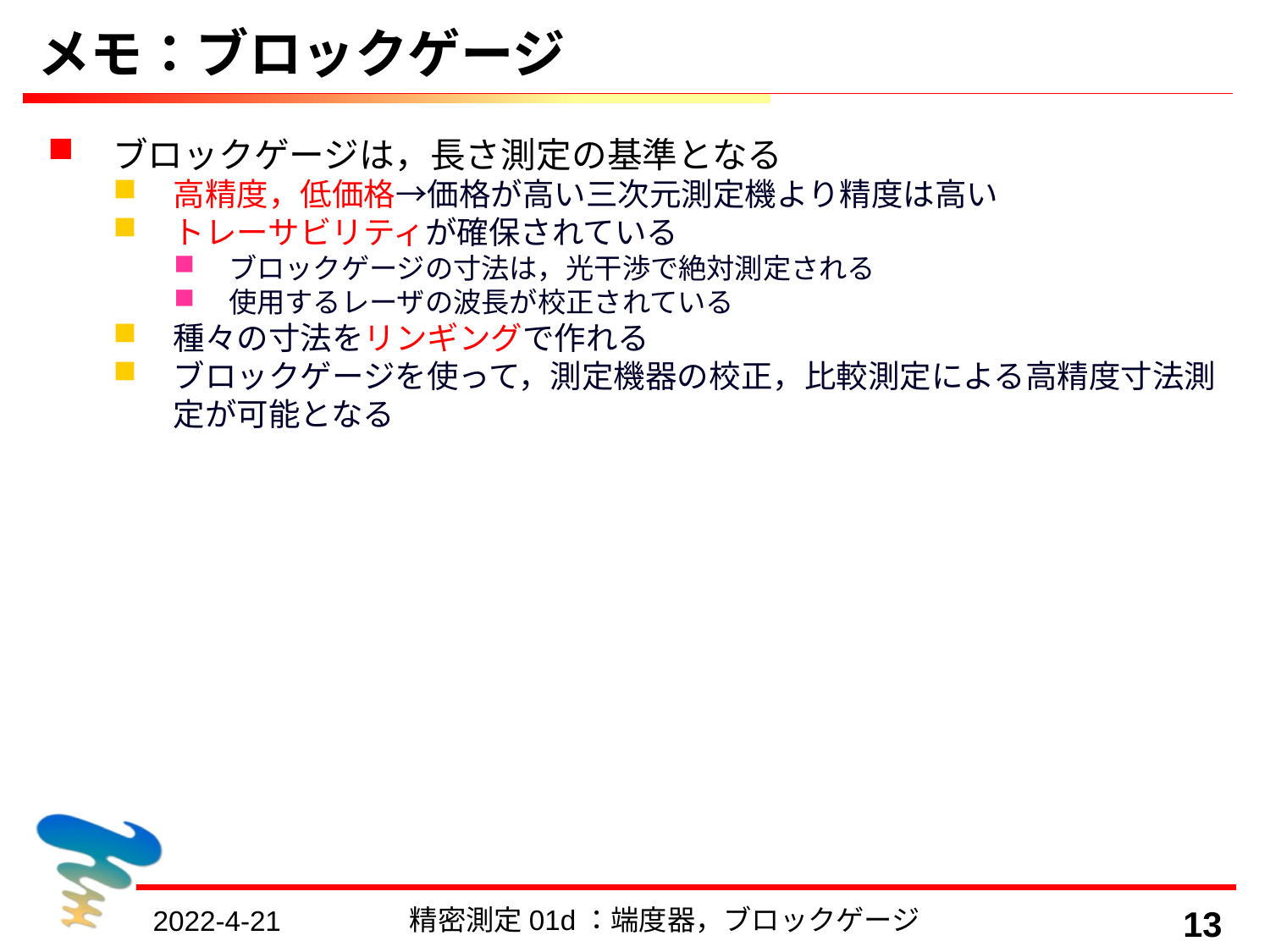

# メモ：ブロックゲージ
ブロックゲージは，長さ測定の基準となる
高精度，低価格→価格が高い三次元測定機より精度は高い
トレーサビリティが確保されている
ブロックゲージの寸法は，光干渉で絶対測定される
使用するレーザの波長が校正されている
種々の寸法をリンギングで作れる
ブロックゲージを使って，測定機器の校正，比較測定による高精度寸法測定が可能となる
精密測定01d：端度器，ブロックゲージ
13
2022-4-21